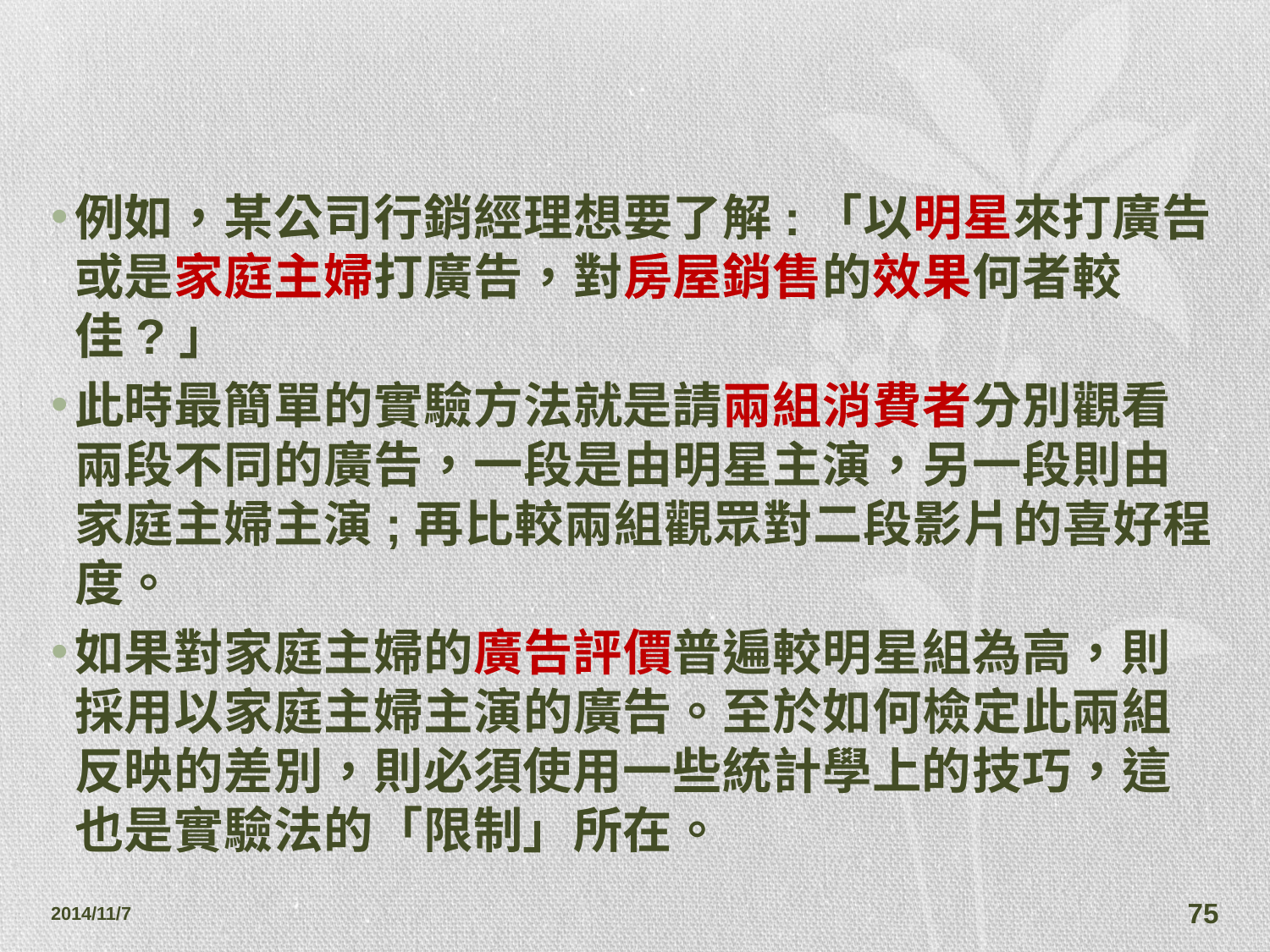

#
例如，某公司行銷經理想要了解:「以明星來打廣告或是家庭主婦打廣告，對房屋銷售的效果何者較佳?」
此時最簡單的實驗方法就是請兩組消費者分別觀看兩段不同的廣告，一段是由明星主演，另一段則由家庭主婦主演;再比較兩組觀眾對二段影片的喜好程度。
如果對家庭主婦的廣告評價普遍較明星組為高，則採用以家庭主婦主演的廣告。至於如何檢定此兩組反映的差別，則必須使用一些統計學上的技巧，這也是實驗法的「限制」所在。

2014/11/7
75